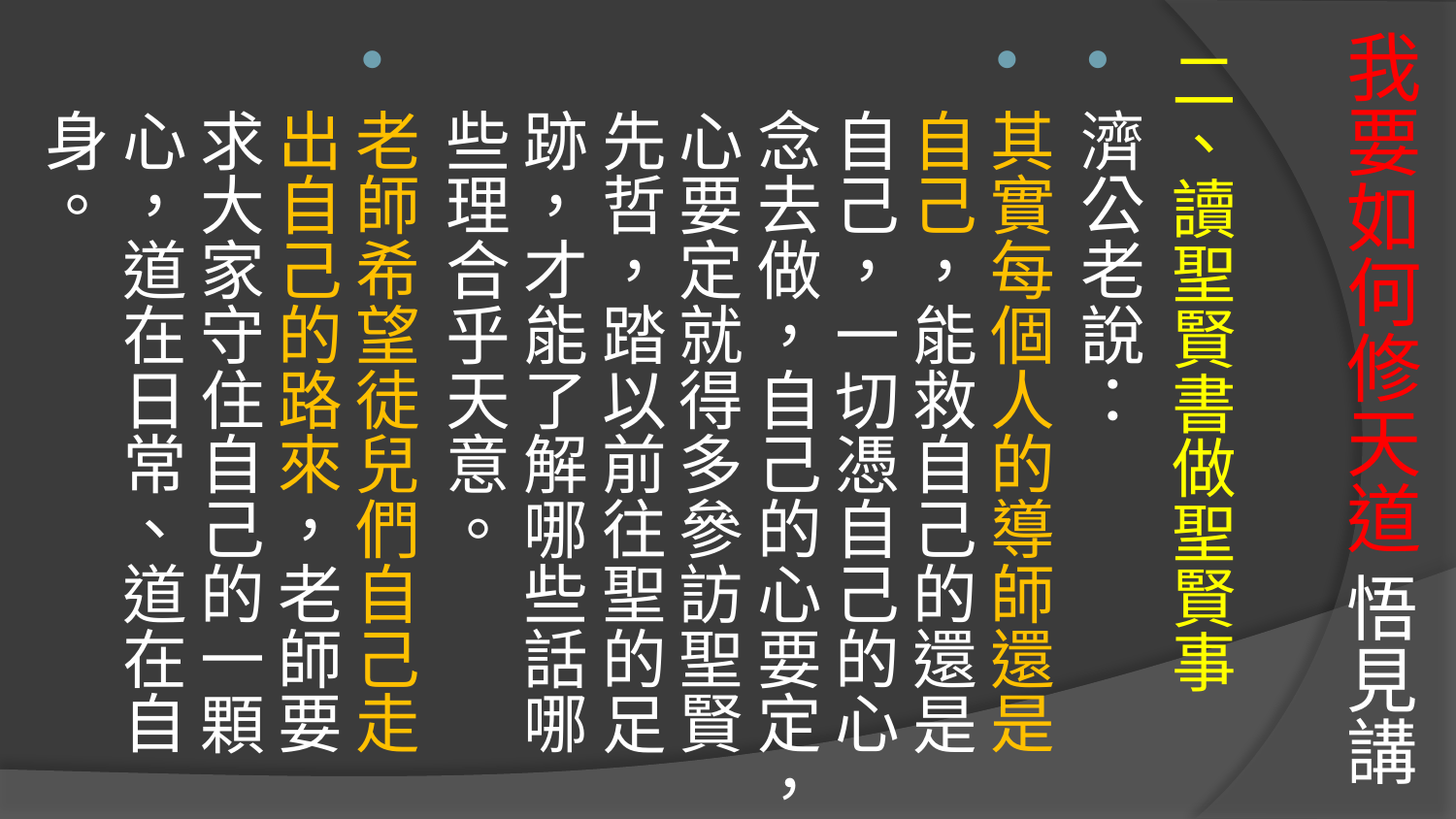

# 我要如何修天道 悟見講
二、讀聖賢書做聖賢事
濟公老說：
其實每個人的導師還是自己，能救自己的還是自己，一切憑自己的心念去做，自己的心要定，心要定就得多參訪聖賢先哲，踏以前往聖的足跡，才能了解哪些話哪些理合乎天意。
老師希望徒兒們自己走出自己的路來，老師要求大家守住自己的一顆心，道在日常、道在自身。